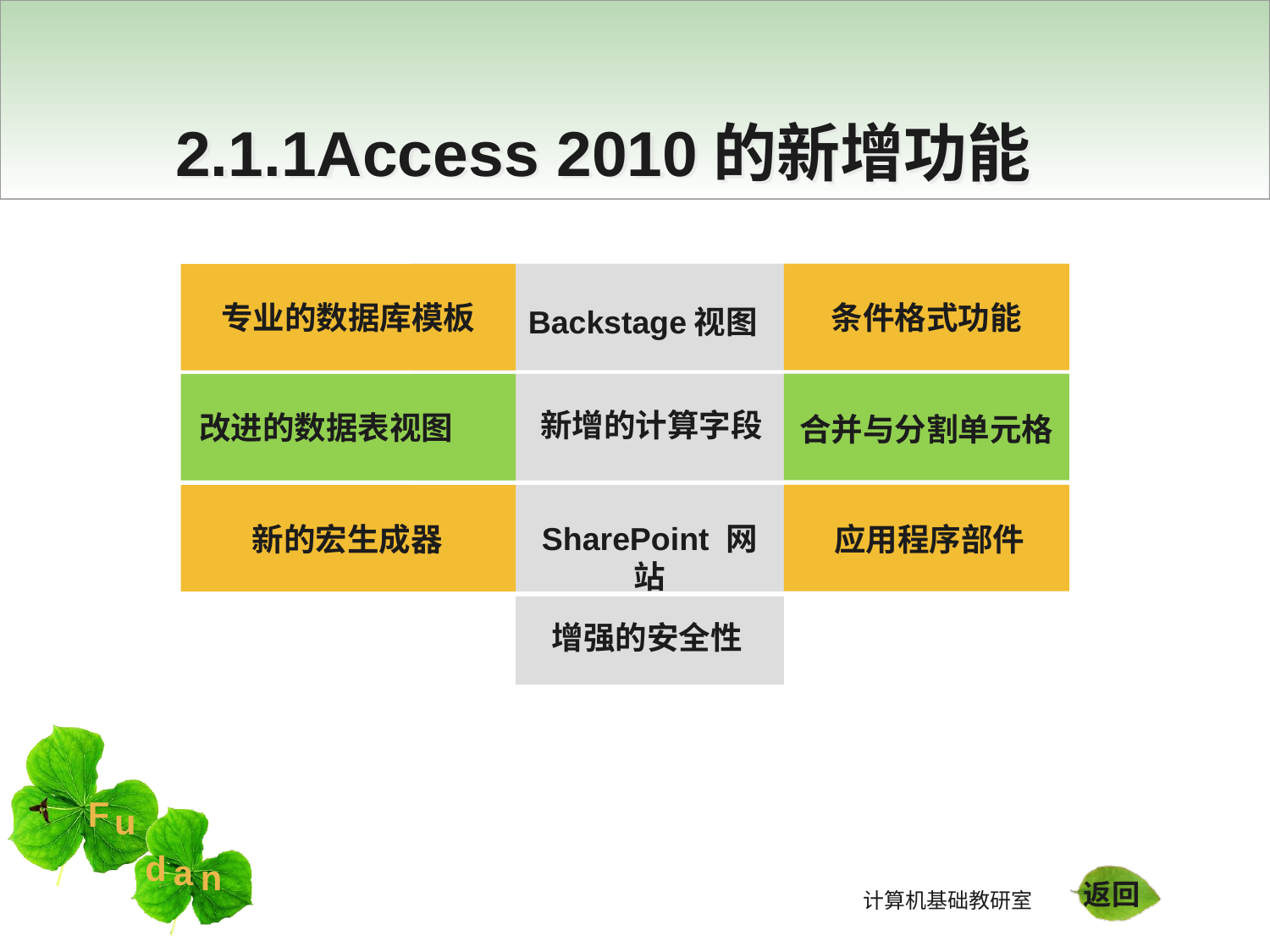

2.1.1Access 2010的新增功能
条件格式功能

专业的数据库模板
Backstage视图

新增的计算字段
改进的数据表视图
合并与分割单元格

SharePoint 网站
应用程序部件
新的宏生成器

增强的安全性
返回